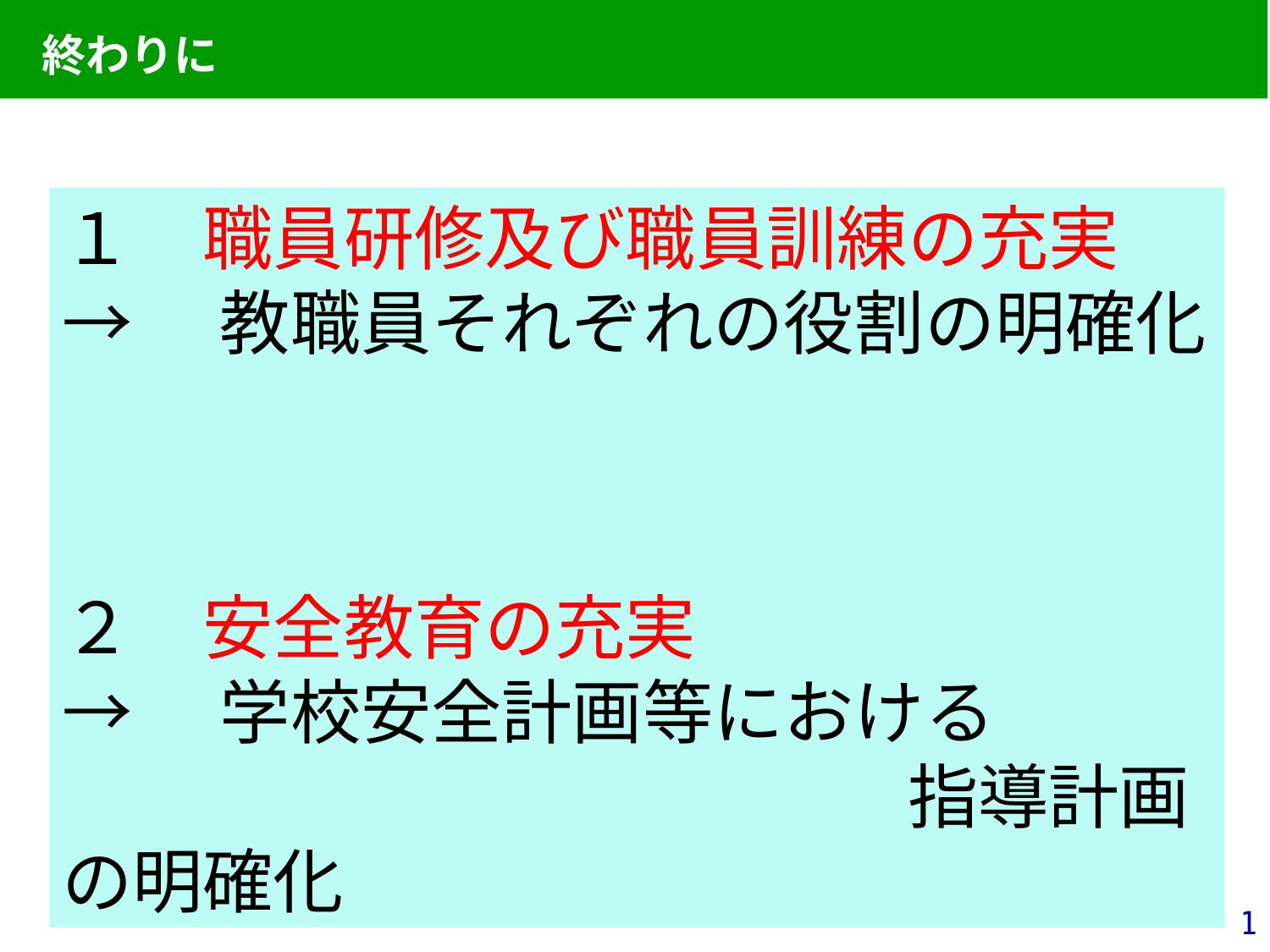

終わりに
１　職員研修及び職員訓練の充実
→　教職員それぞれの役割の明確化

２　安全教育の充実
→　学校安全計画等における
　　　　　　　　　　　　指導計画の明確化
1